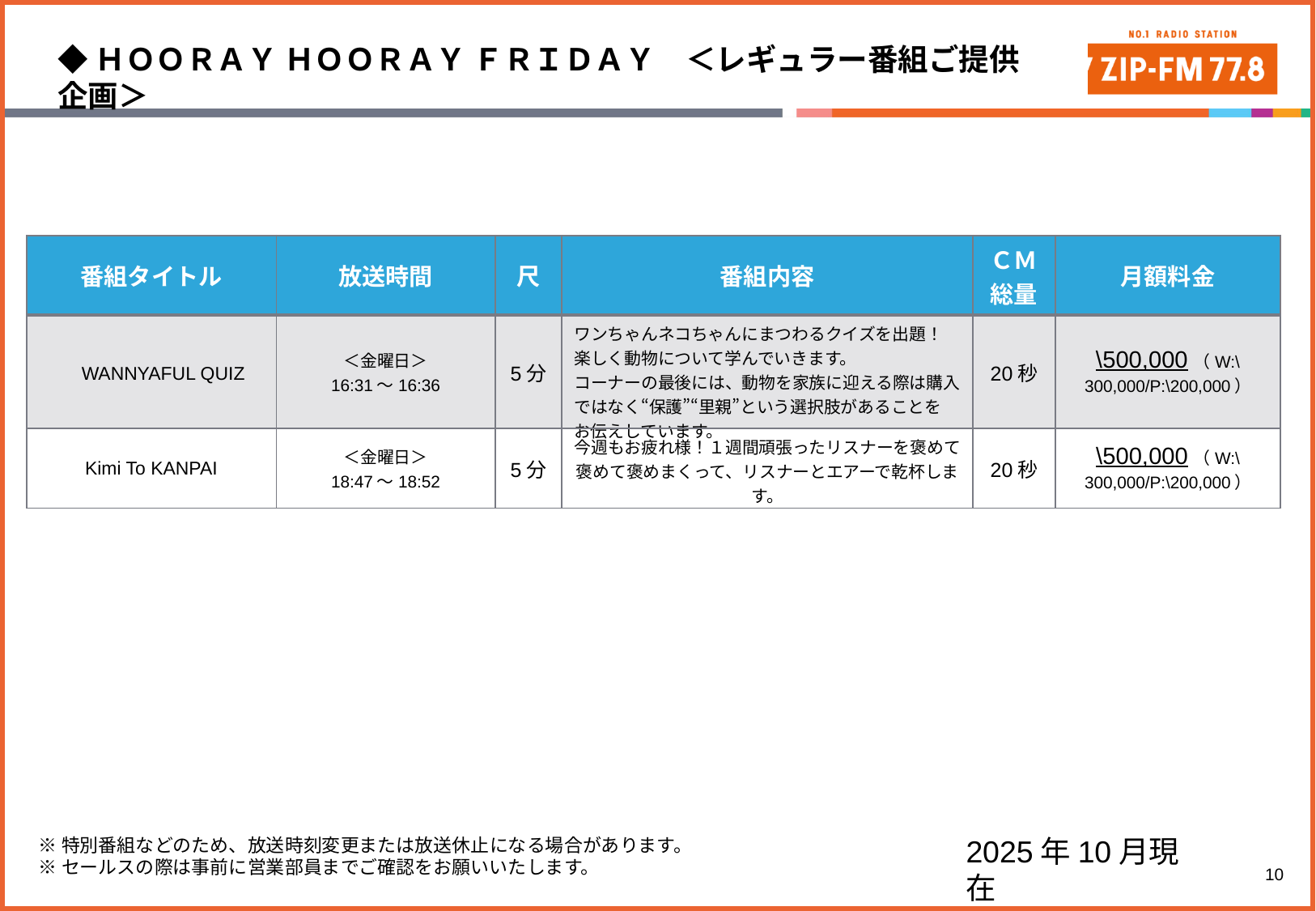

◆ＨＯＯＲＡＹ ＨＯＯＲＡＹ ＦＲＩＤＡＹ　＜レギュラー番組ご提供企画＞
| 番組タイトル | 放送時間 | 尺 | 番組内容 | ＣＭ総量 | 月額料金 |
| --- | --- | --- | --- | --- | --- |
| WANNYAFUL QUIZ | ＜金曜日＞ 16:31～16:36 | 5分 | ワンちゃんネコちゃんにまつわるクイズを出題！ 楽しく動物について学んでいきます。 コーナーの最後には、動物を家族に迎える際は購入ではなく“保護”“里親”という選択肢があることを お伝えしています。 | 20秒 | \500,000（W:\300,000/P:\200,000） |
| Kimi To KANPAI | ＜金曜日＞ 18:47～18:52 | 5分 | 今週もお疲れ様！１週間頑張ったリスナーを褒めて褒めて褒めまくって、リスナーとエアーで乾杯します。 | 20秒 | \500,000（W:\300,000/P:\200,000） |
2025年10月現在
※特別番組などのため、放送時刻変更または放送休止になる場合があります。
※セールスの際は事前に営業部員までご確認をお願いいたします。